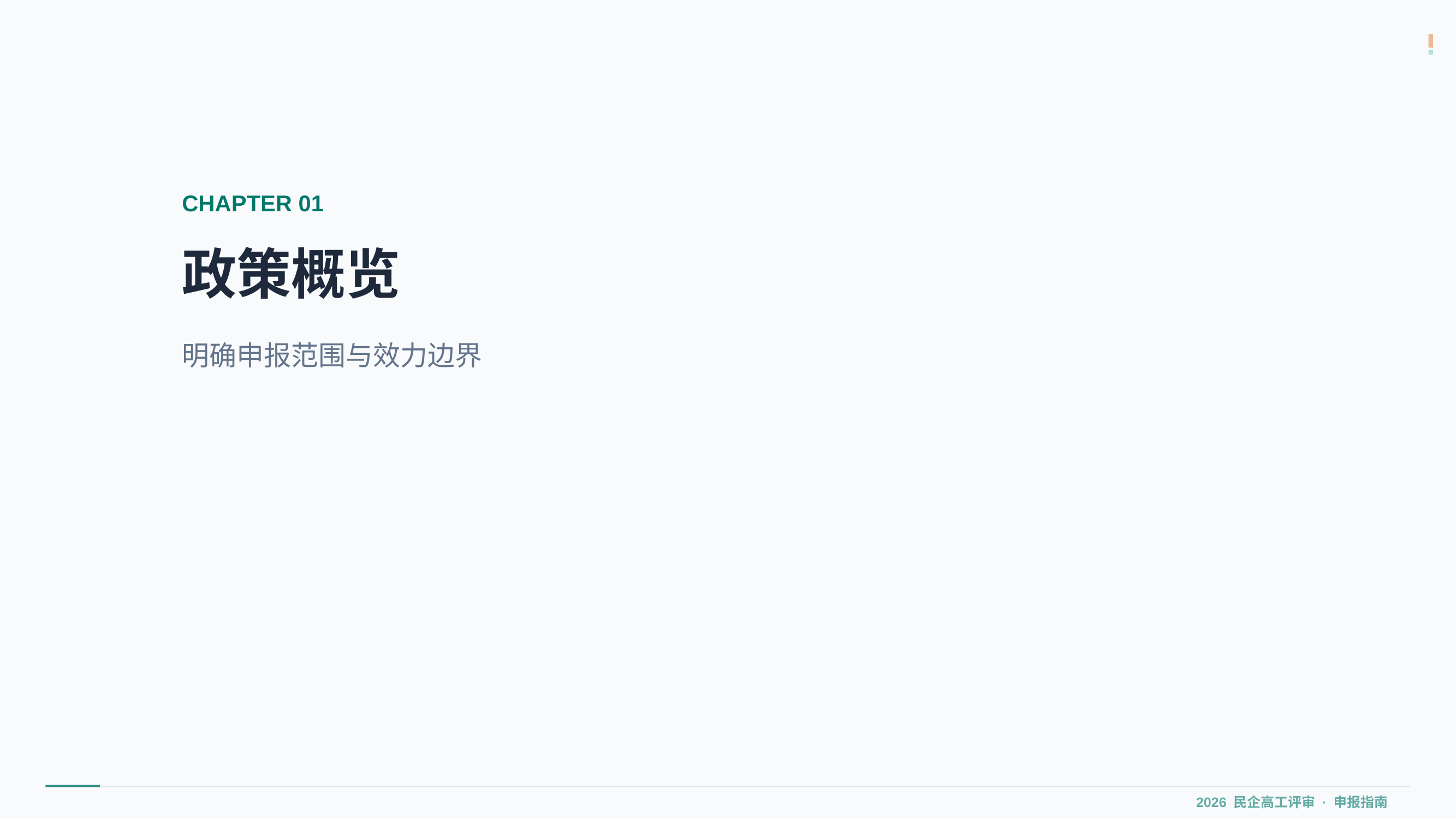

CHAPTER 01
政策概览
明确申报范围与效力边界

# 2026 民企高工评审 · 申报指南